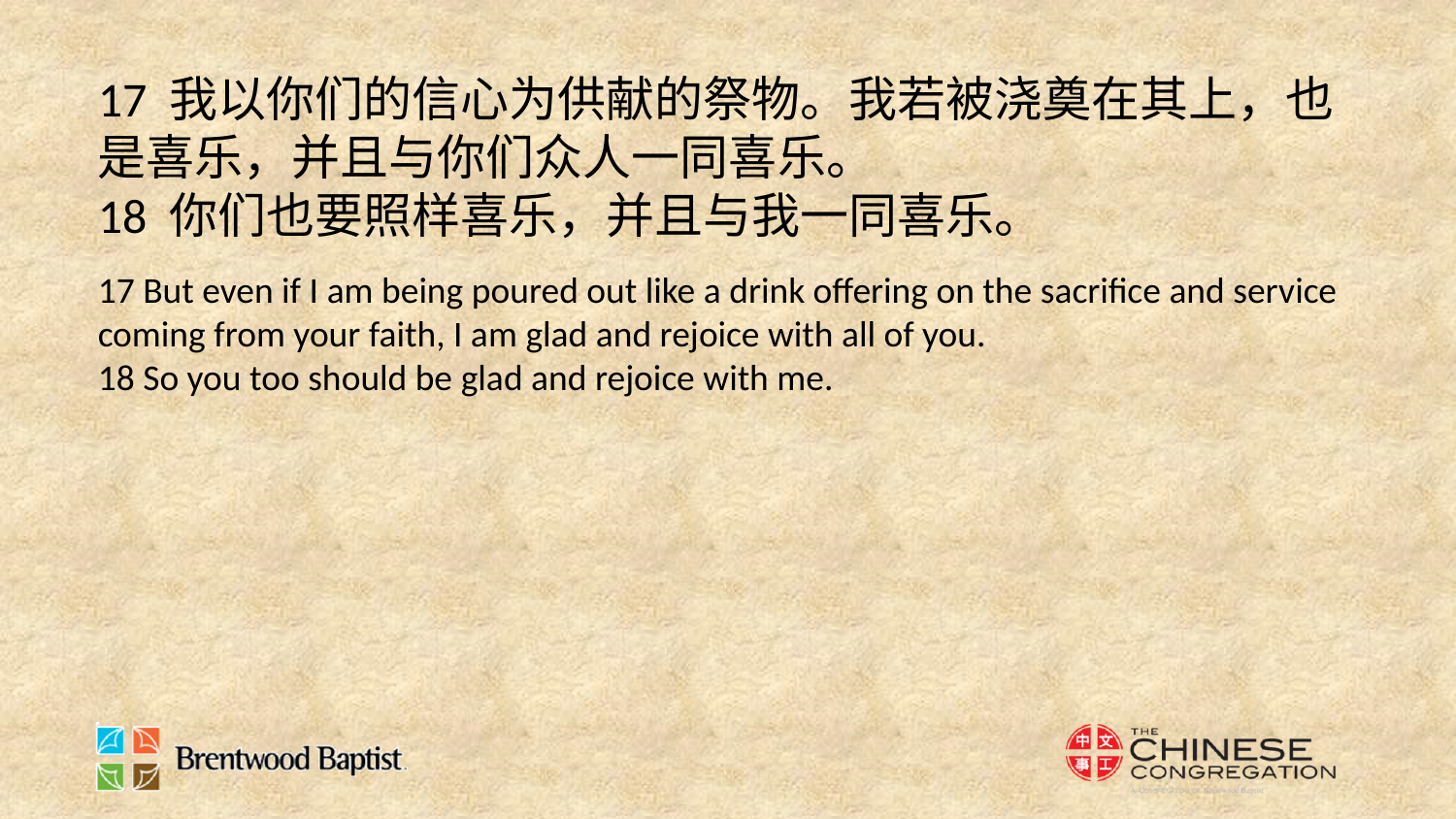

17 我以你们的信心为供献的祭物。我若被浇奠在其上，也是喜乐，并且与你们众人一同喜乐。
18 你们也要照样喜乐，并且与我一同喜乐。

17 But even if I am being poured out like a drink offering on the sacrifice and service coming from your faith, I am glad and rejoice with all of you.
18 So you too should be glad and rejoice with me.